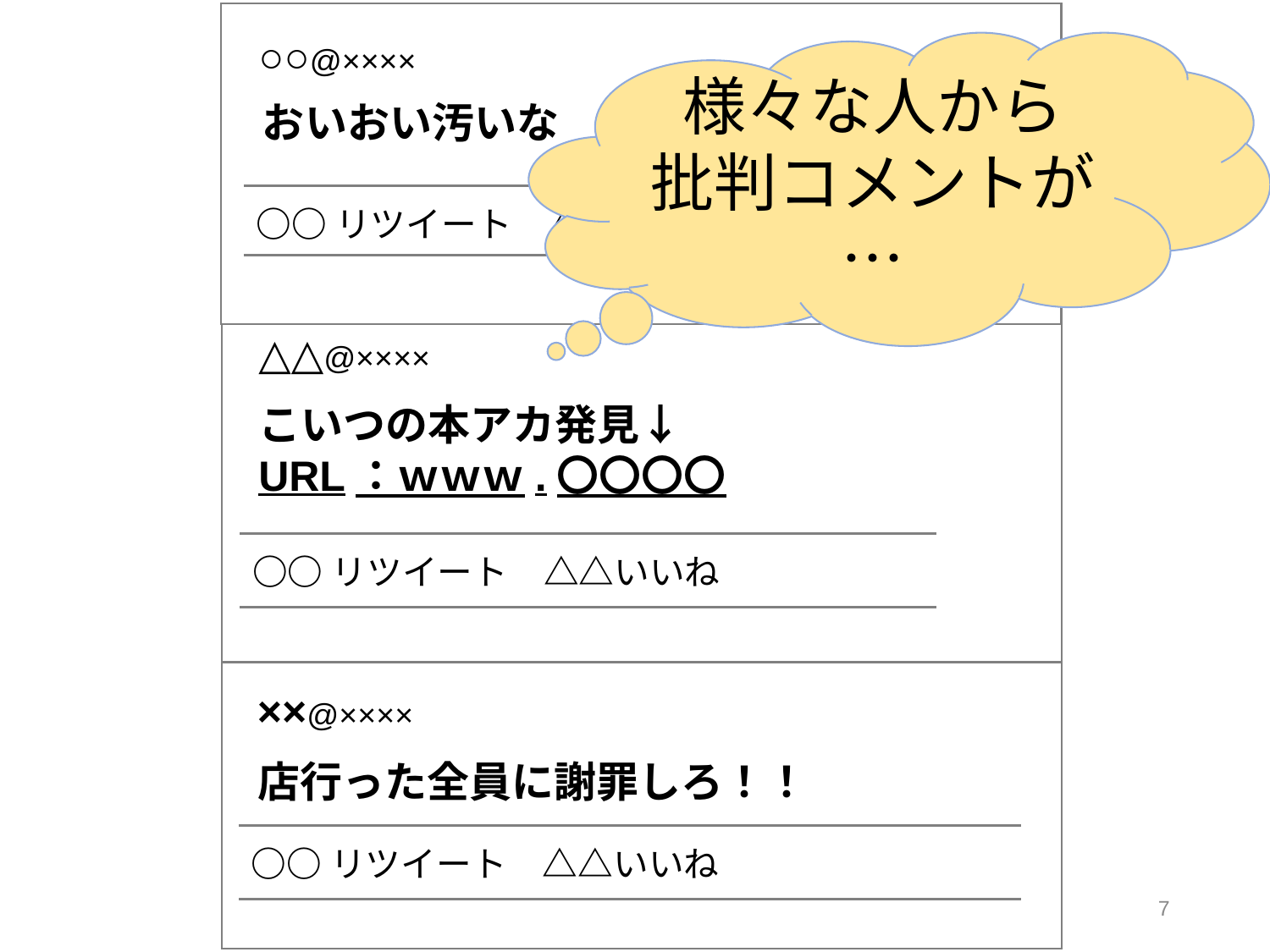

○○@××××
様々な人から
批判コメントが…
おいおい汚いな
○○リツイート　△△いいね
△△@××××
こいつの本アカ発見↓
URL：ｗｗｗ.〇〇〇〇
○○リツイート　△△いいね

××@××××
店行った全員に謝罪しろ！！
○○リツイート　△△いいね
7